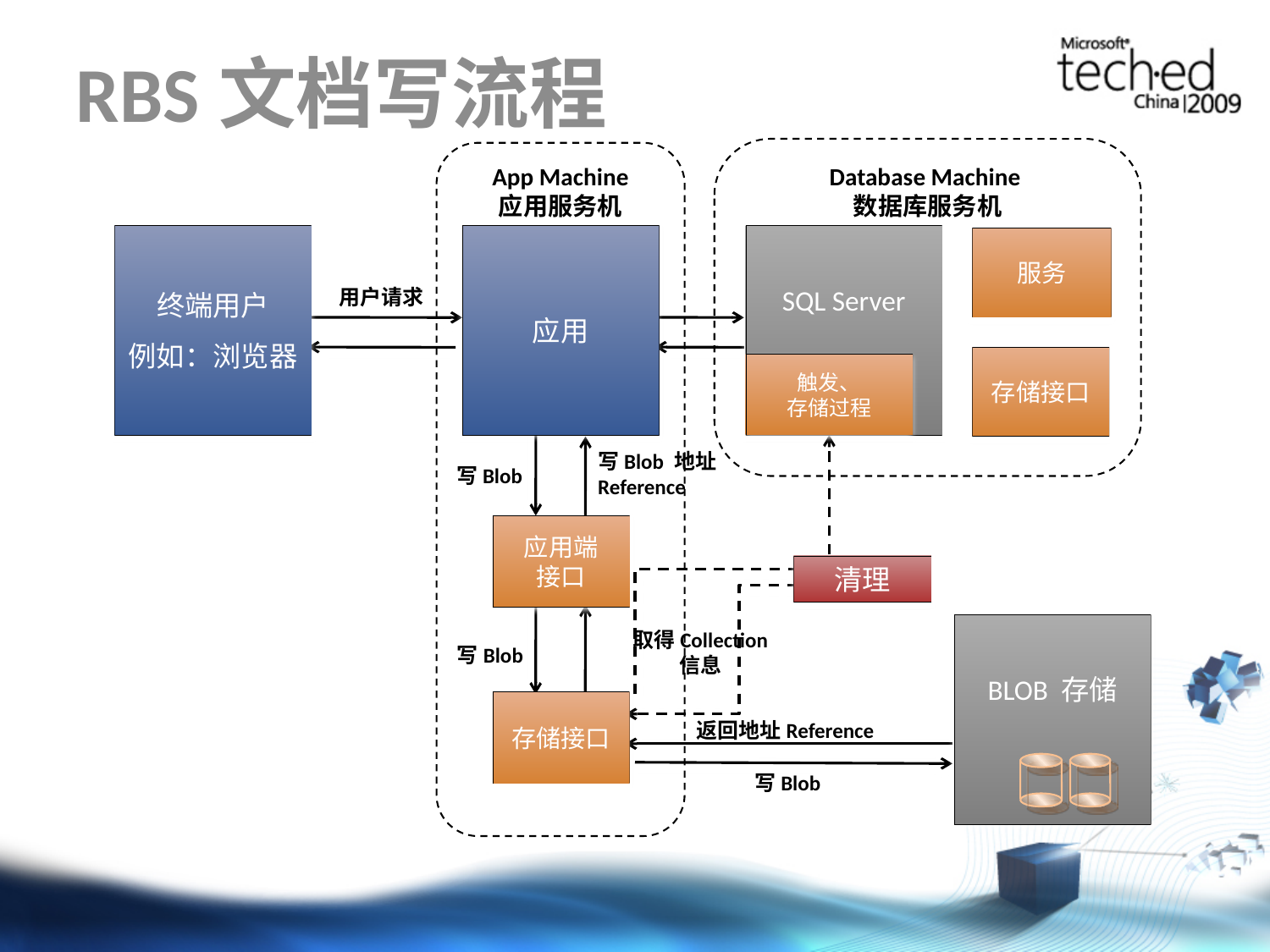

# RBS文档写流程

Database Machine
数据库服务机
App Machine
应用服务机
终端用户
例如：浏览器
应用

SQL Server

服务
用户请求
存储接口
触发、
存储过程
写Blob 地址Reference
写Blob
应用端
接口
清理

BLOB 存储

取得Collection 信息
写Blob
存储接口
返回地址Reference
写Blob